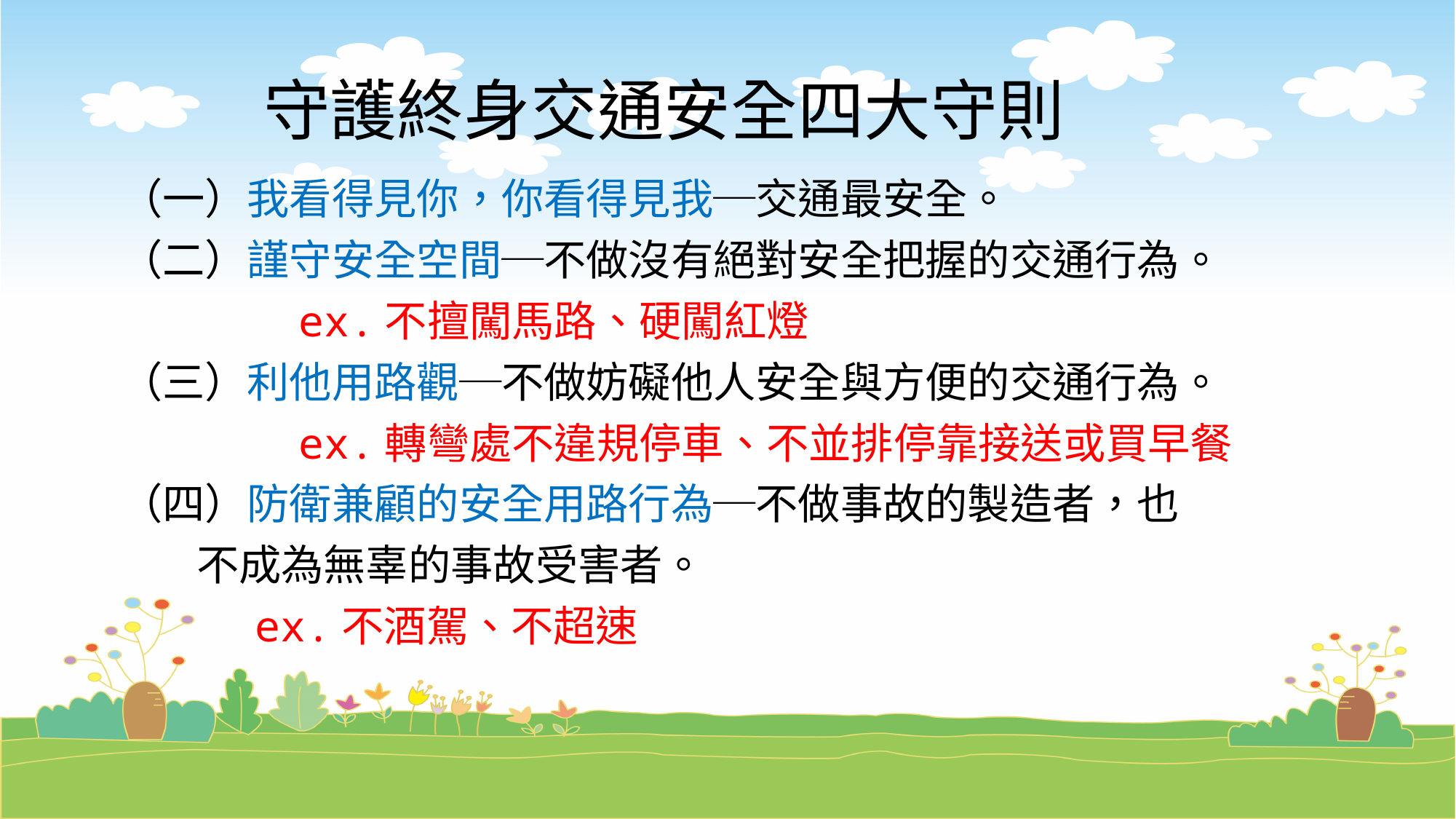

# 守護終身交通安全四大守則
（一）我看得見你，你看得見我─交通最安全。
（二）謹守安全空間─不做沒有絕對安全把握的交通行為。
       ex.不擅闖馬路、硬闖紅燈
（三）利他用路觀─不做妨礙他人安全與方便的交通行為。
       ex.轉彎處不違規停車、不並排停靠接送或買早餐
（四）防衛兼顧的安全用路行為─不做事故的製造者，也
       不成為無辜的事故受害者。
              ex.不酒駕、不超速